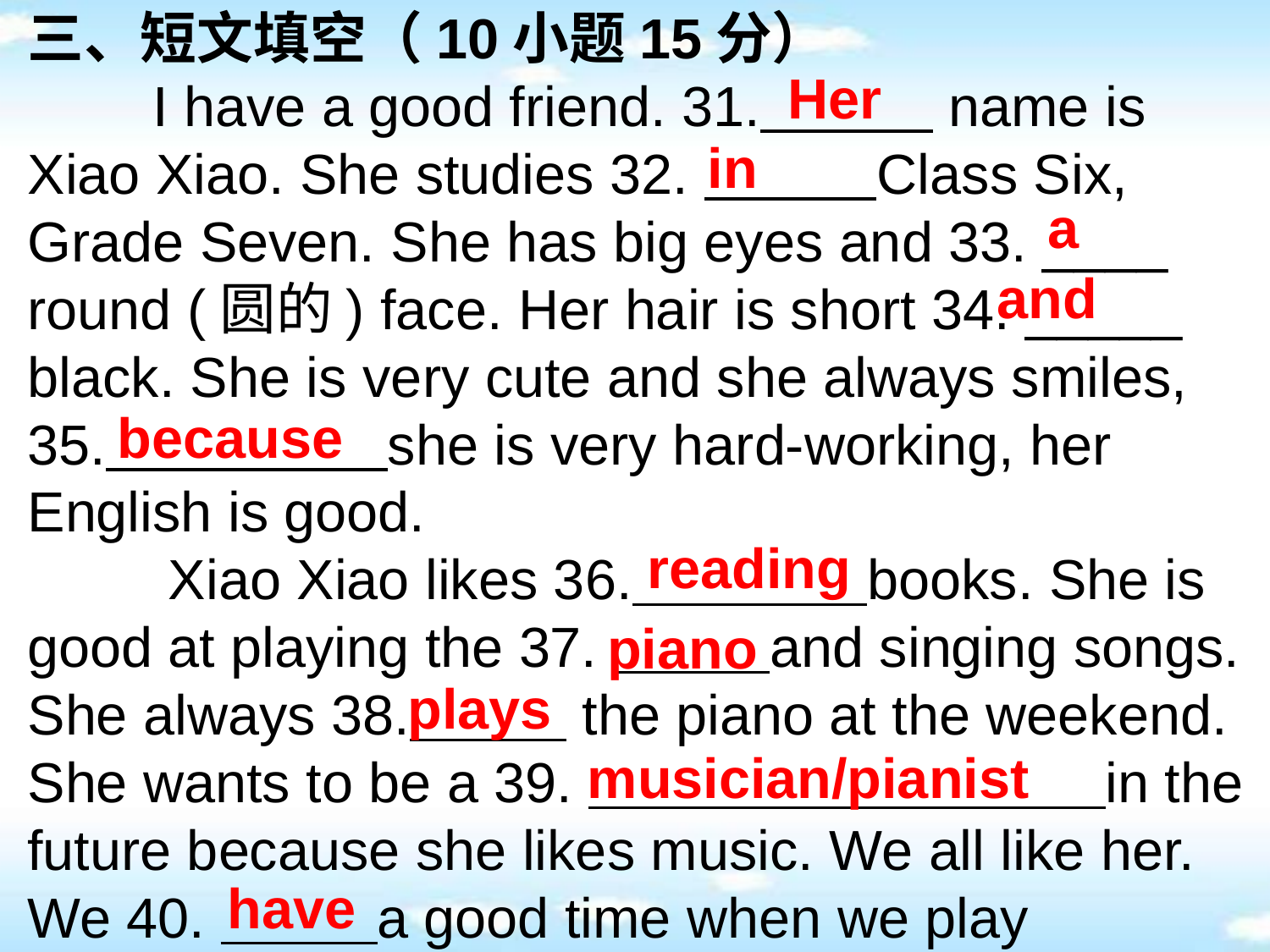

三、短文填空（10小题15分）
        I have a good friend. 31.            name is Xiao Xiao. She studies 32.            Class Six, Grade Seven. She has big eyes and 33. ____
round (圆的) face. Her hair is short 34. _____
black. She is very cute and she always smiles, 35.                  she is very hard-working, her English is good.
         Xiao Xiao likes 36.               books. She is good at playing the 37.           and singing songs. She always 38.           the piano at the weekend. She wants to be a 39.                                  in the future because she likes music. We all like her. We 40.           a good time when we play together.
Her
in
a
and
because
reading
piano
plays
musician/pianist
have